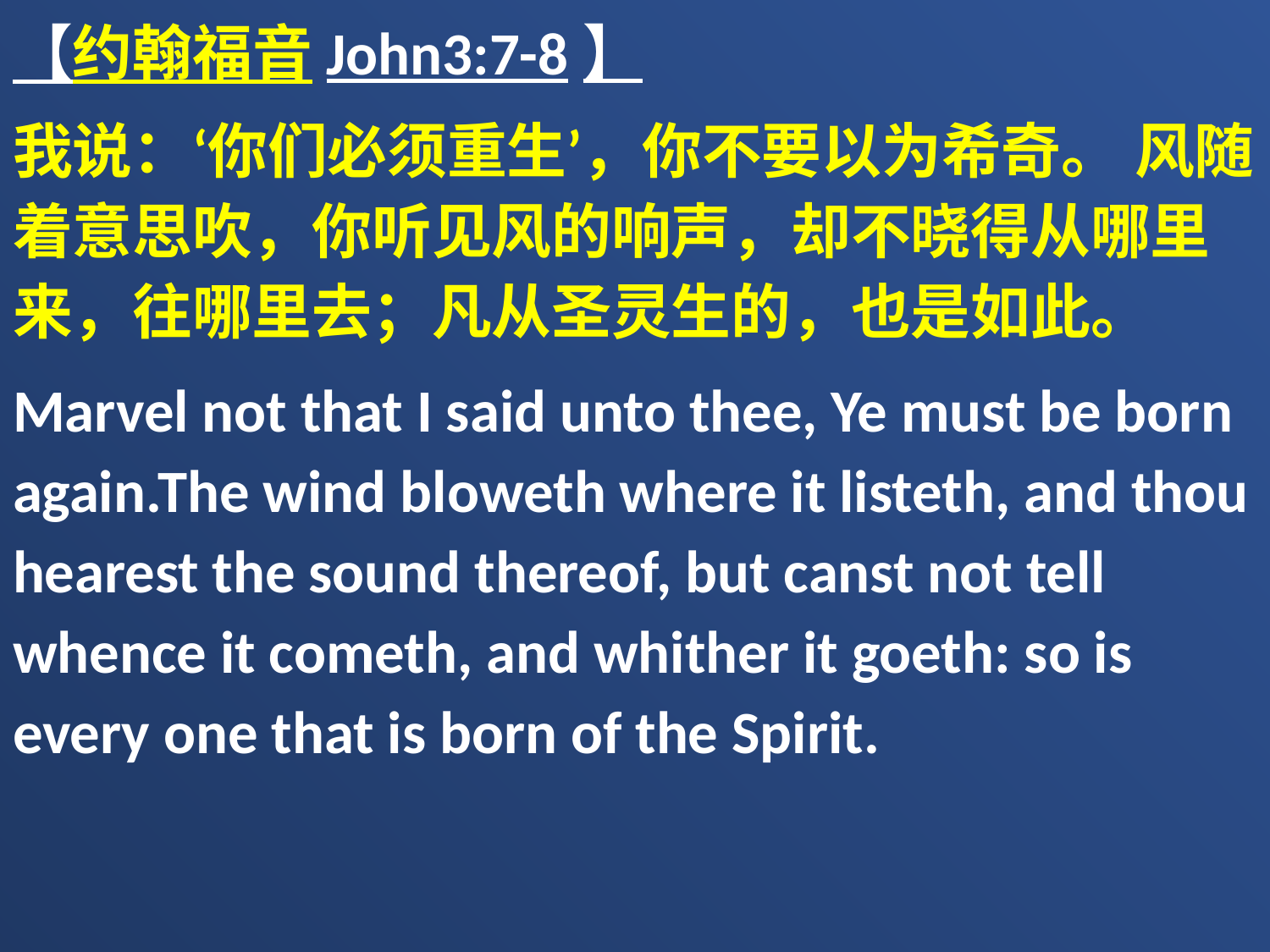

【约翰福音John3:7-8】
我说：‘你们必须重生’，你不要以为希奇。 风随着意思吹，你听见风的响声，却不晓得从哪里来，往哪里去；凡从圣灵生的，也是如此。
Marvel not that I said unto thee, Ye must be born again.The wind bloweth where it listeth, and thou hearest the sound thereof, but canst not tell whence it cometh, and whither it goeth: so is every one that is born of the Spirit.